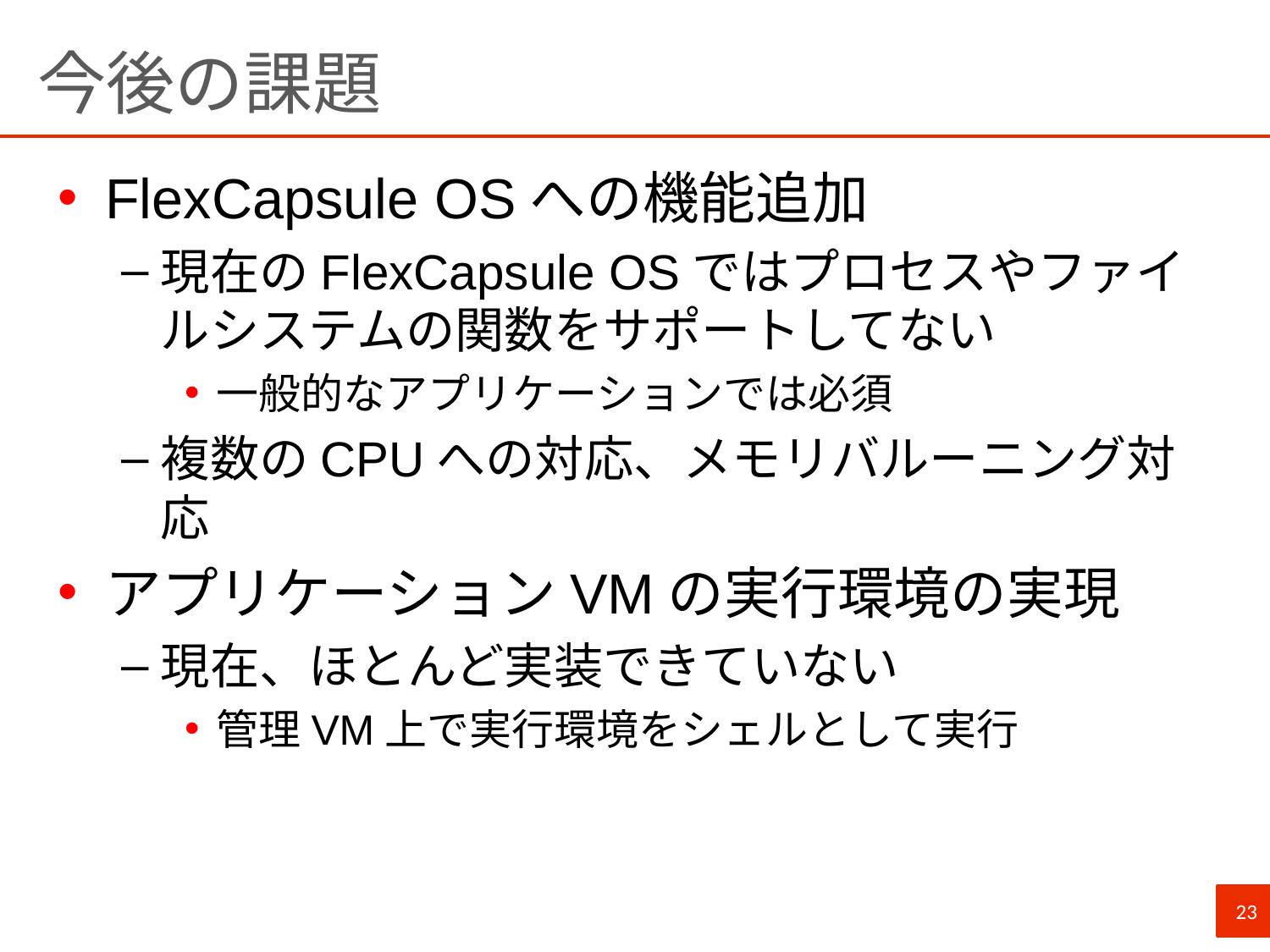

# 今後の課題
FlexCapsule OSへの機能追加
現在のFlexCapsule OSではプロセスやファイルシステムの関数をサポートしてない
一般的なアプリケーションでは必須
複数のCPUへの対応、メモリバルーニング対応
アプリケーションVMの実行環境の実現
現在、ほとんど実装できていない
管理VM上で実行環境をシェルとして実行
23